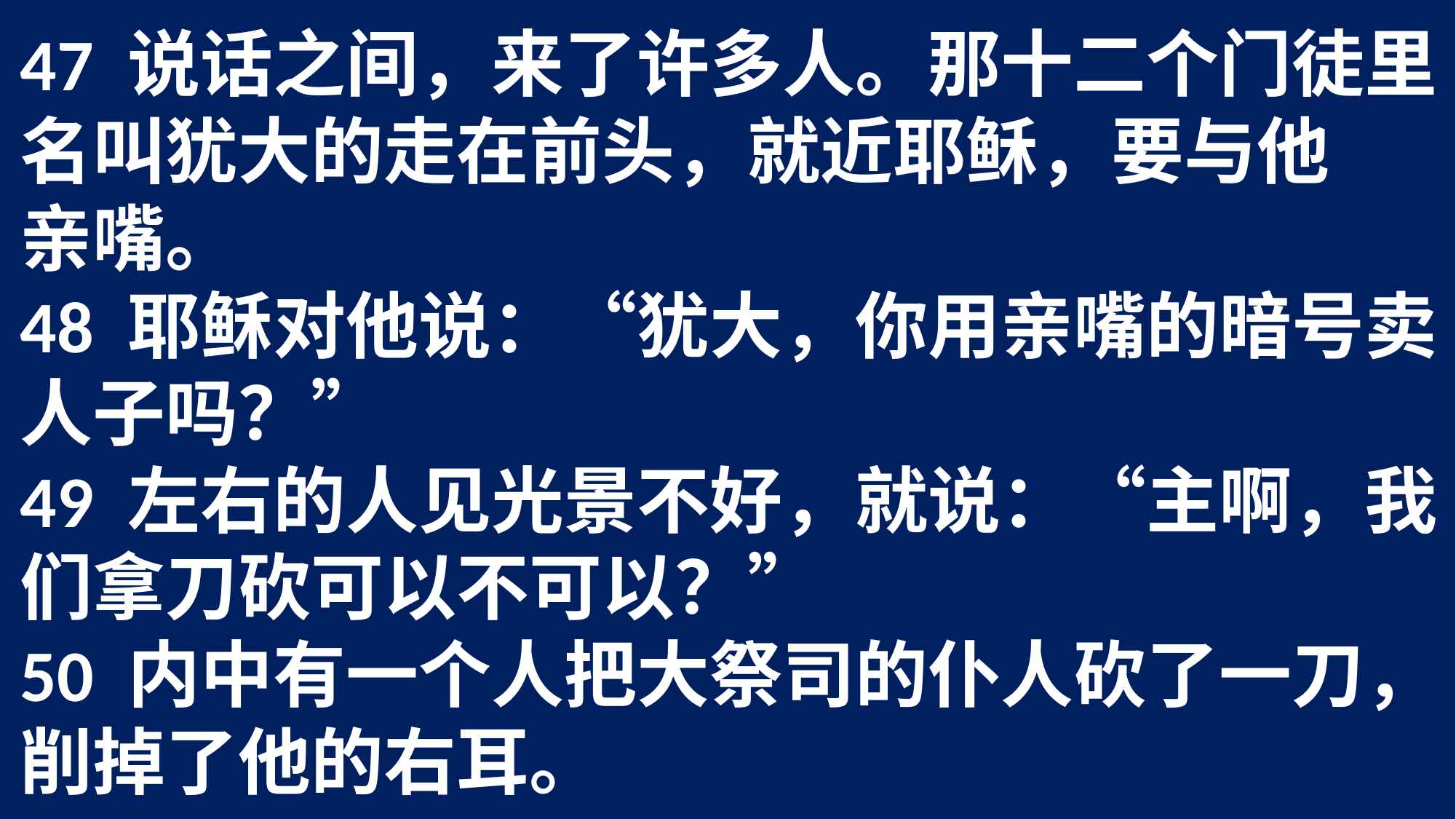

47 说话之间，来了许多人。那十二个门徒里	名叫犹大的走在前头，就近耶稣，要与他	亲嘴。
48 耶稣对他说：“犹大，你用亲嘴的暗号卖	人子吗？”
49 左右的人见光景不好，就说：“主啊，我	们拿刀砍可以不可以？”
50 内中有一个人把大祭司的仆人砍了一刀，	削掉了他的右耳。